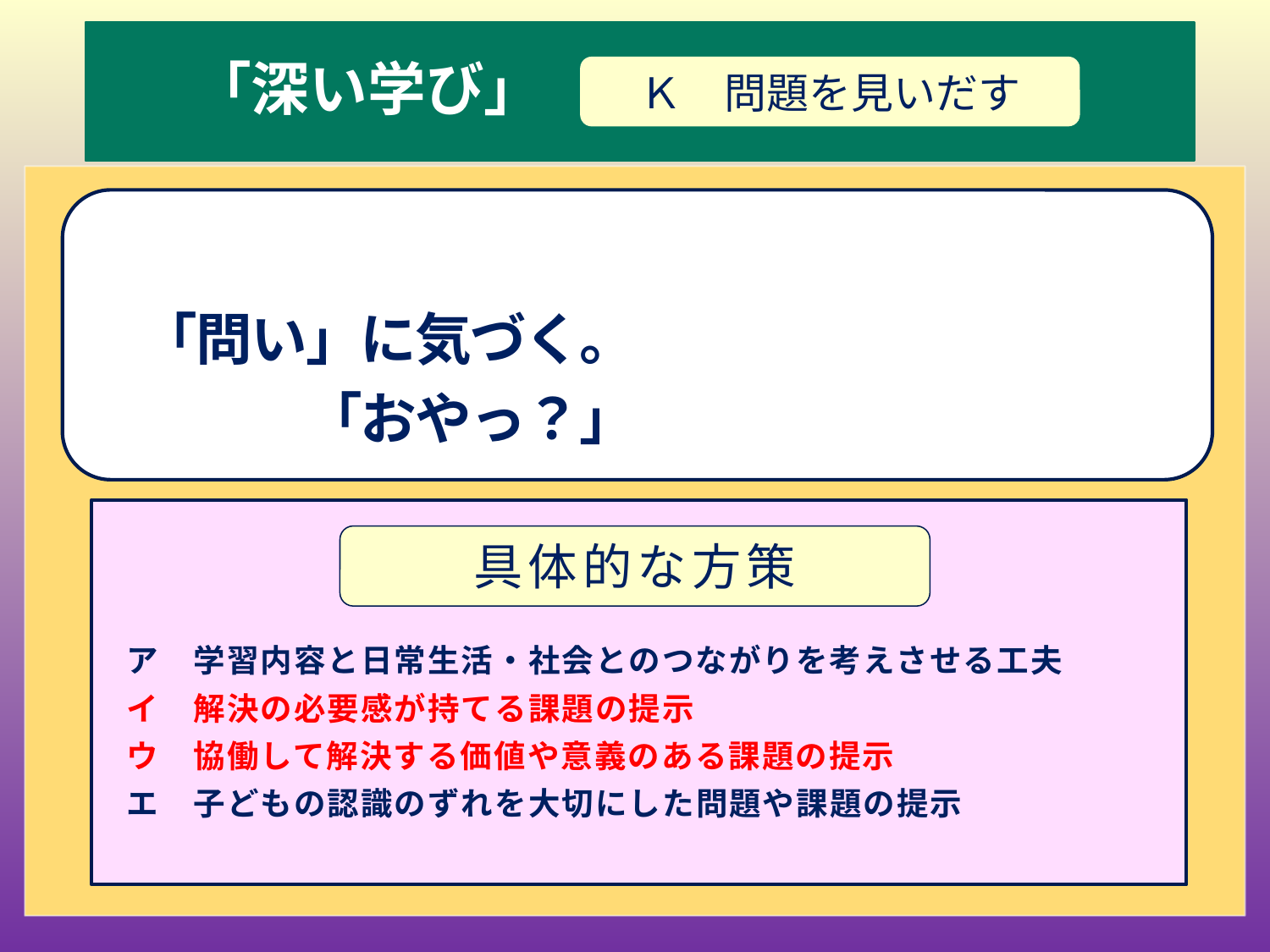

# 「深い学び」
Ｋ　問題を見いだす

授業改善の視点
　「問い」に気づく。
　　　　「おやっ？」

ア　学習内容と日常生活・社会とのつながりを考えさせる工夫
イ　解決の必要感が持てる課題の提示
ウ　協働して解決する価値や意義のある課題の提示
エ　子どもの認識のずれを大切にした問題や課題の提示
具体的な方策